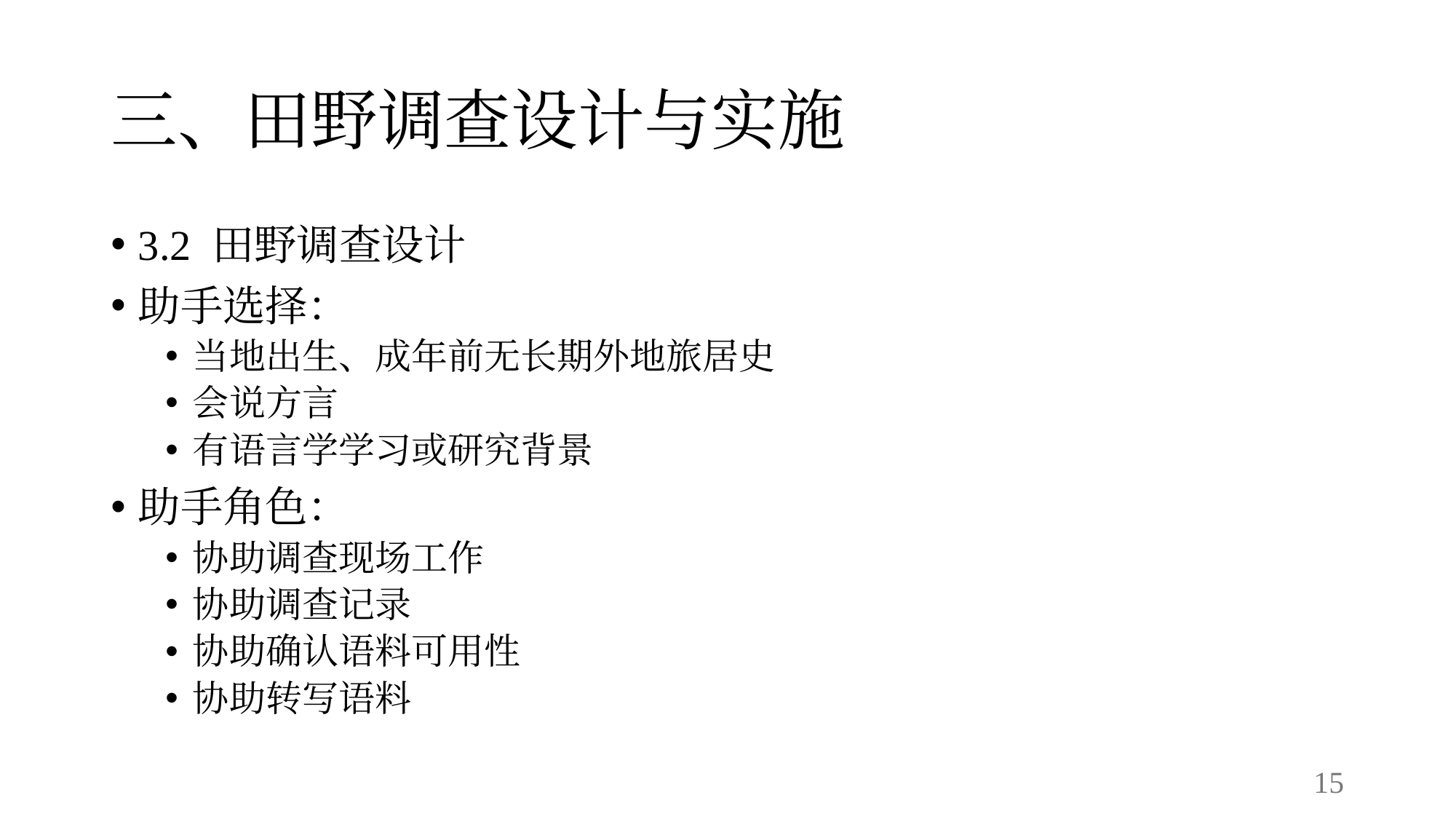

# 三、田野调查设计与实施
3.2 田野调查设计
助手选择：
当地出生、成年前无长期外地旅居史
会说方言
有语言学学习或研究背景
助手角色：
协助调查现场工作
协助调查记录
协助确认语料可用性
协助转写语料
15